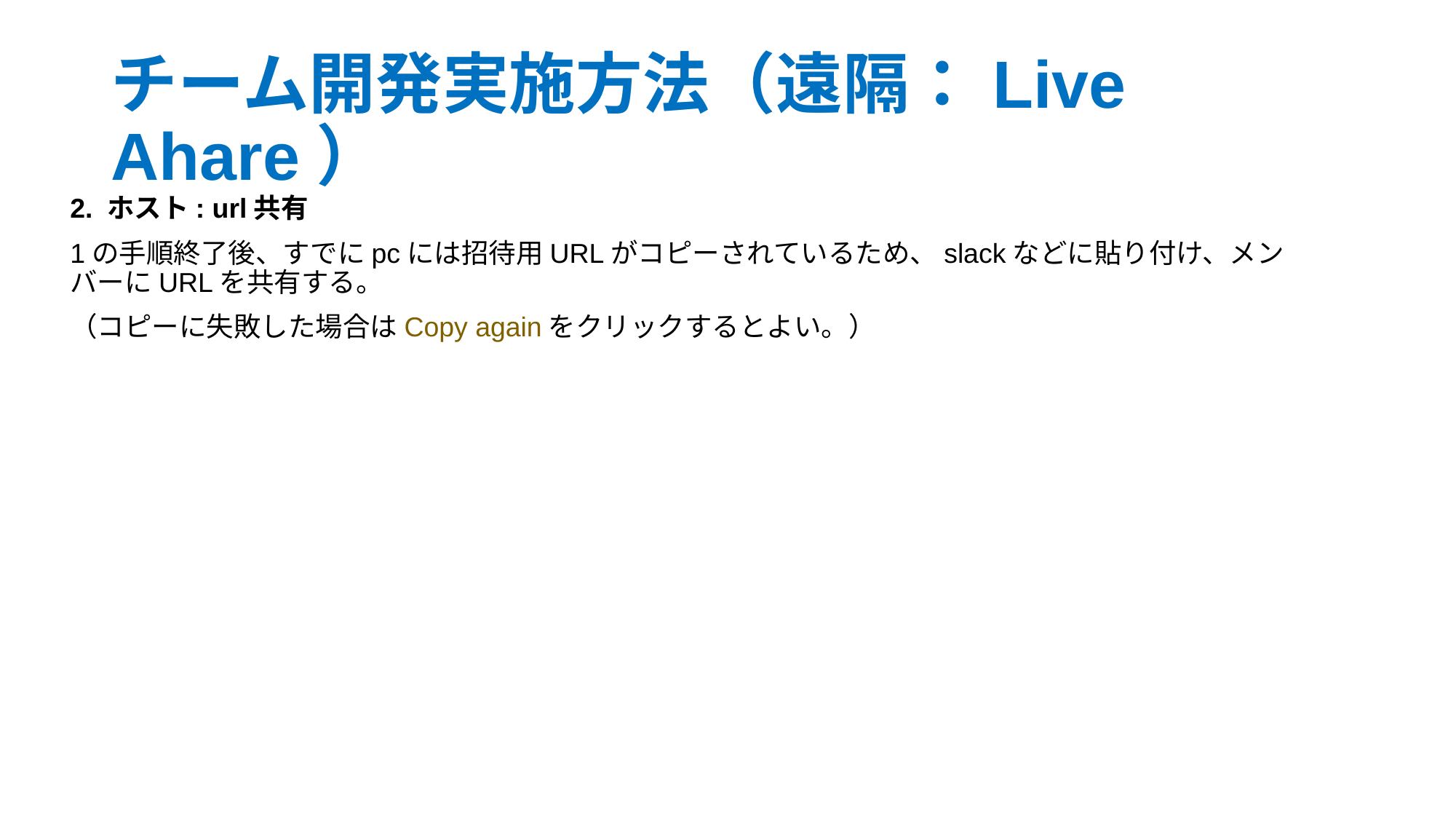

# チーム開発実施方法（遠隔：Live Ahare）
2. ホスト: url共有
1の⼿順終了後、すでにpcには招待⽤URLがコピーされているため、slackなどに貼り付け、メンバーにURLを共有する。
（コピーに失敗した場合はCopy againをクリックするとよい。）